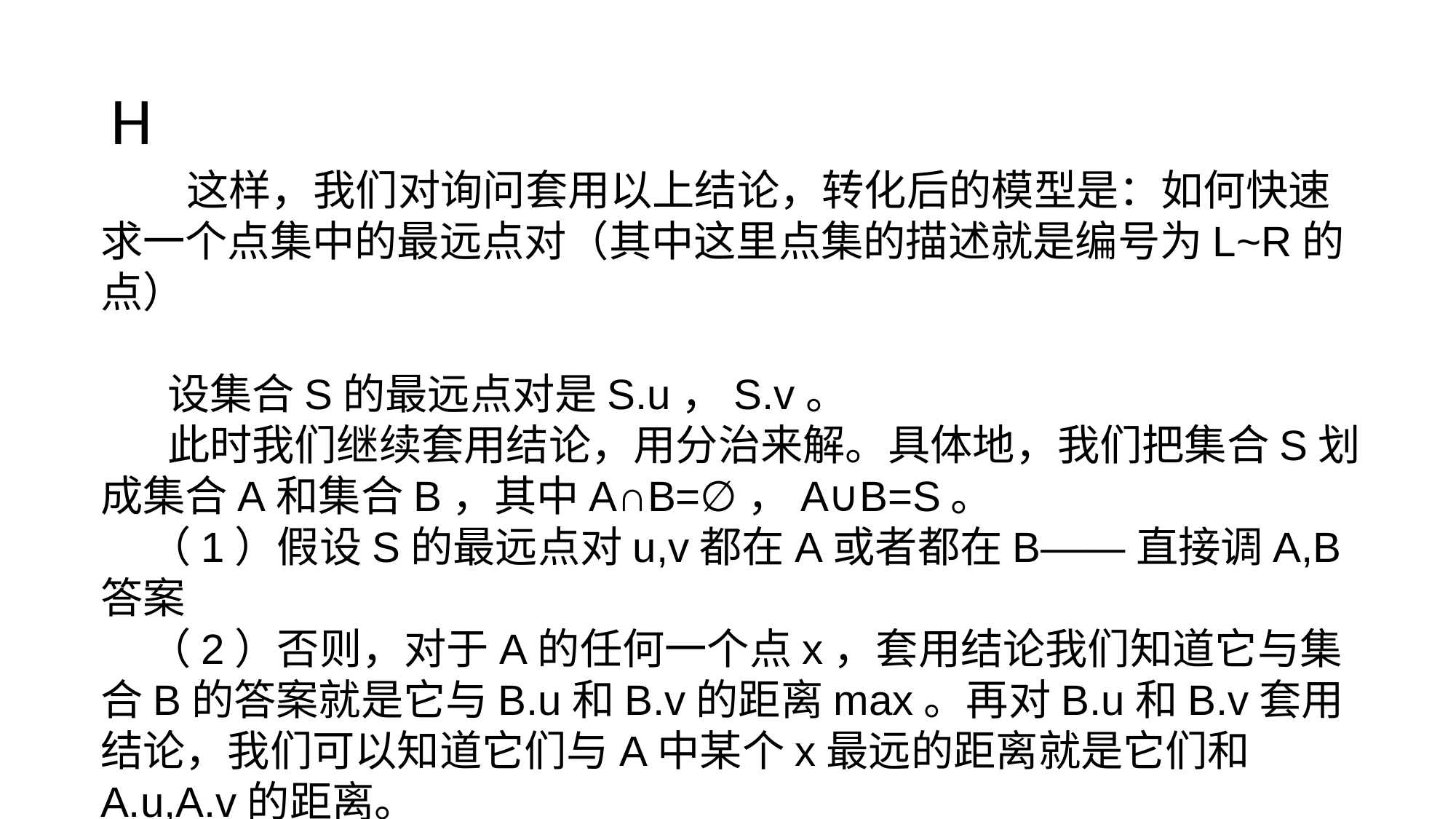

H
        这样，我们对询问套用以上结论，转化后的模型是：如何快速求一个点集中的最远点对（其中这里点集的描述就是编号为L~R的点）

      设集合S的最远点对是S.u，S.v。
      此时我们继续套用结论，用分治来解。具体地，我们把集合S划成集合A和集合B，其中A∩B=∅，A∪B=S。
    （1）假设S的最远点对u,v都在A或者都在B——直接调A,B答案
    （2）否则，对于A的任何一个点x，套用结论我们知道它与集合B的答案就是它与B.u和B.v的距离max。再对B.u和B.v套用结论，我们可以知道它们与A中某个x最远的距离就是它们和A.u,A.v的距离。
       ——所以，我们每次只需保留某个集合的最远点对，然后用最远点对相互取距离更新答案即可。